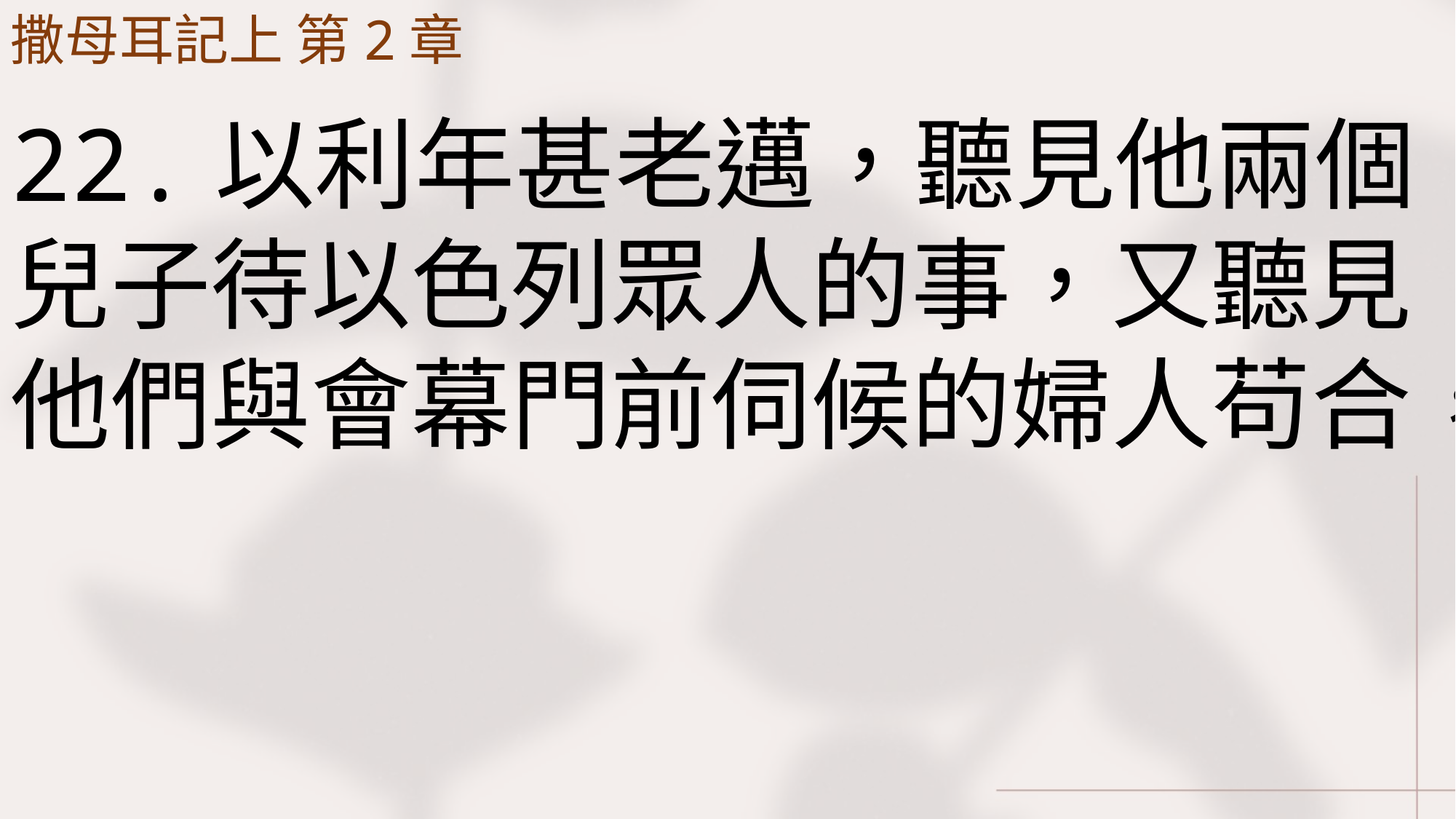

撒母耳記上 第2章
22.以利年甚老邁，聽見他兩個兒子待以色列眾人的事，又聽見他們與會幕門前伺候的婦人苟合，